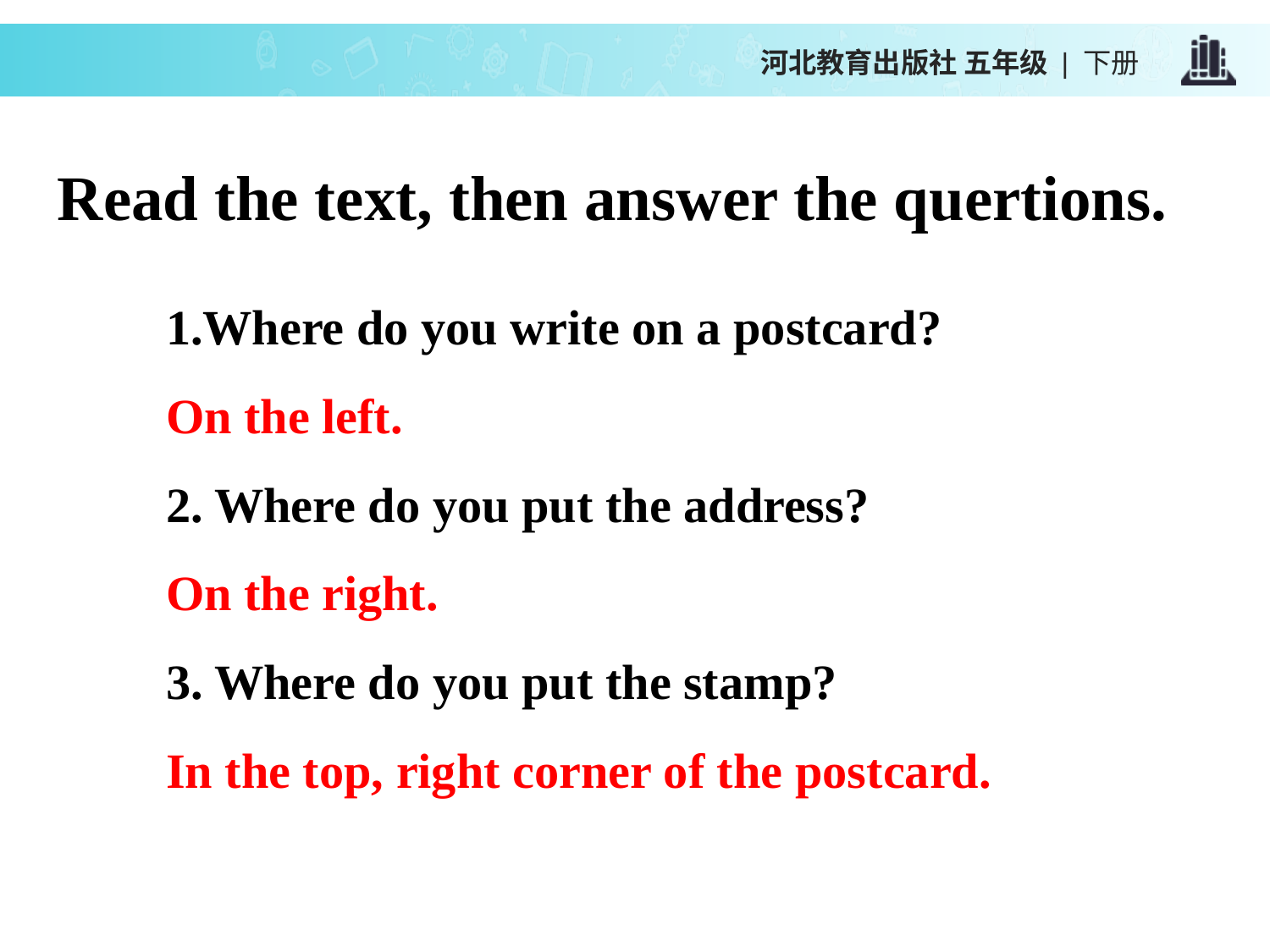

河北教育出版社 五年级 | 下册
Read the text, then answer the quertions.
1.Where do you write on a postcard?
On the left.
2. Where do you put the address?
On the right.
3. Where do you put the stamp?
In the top, right corner of the postcard.